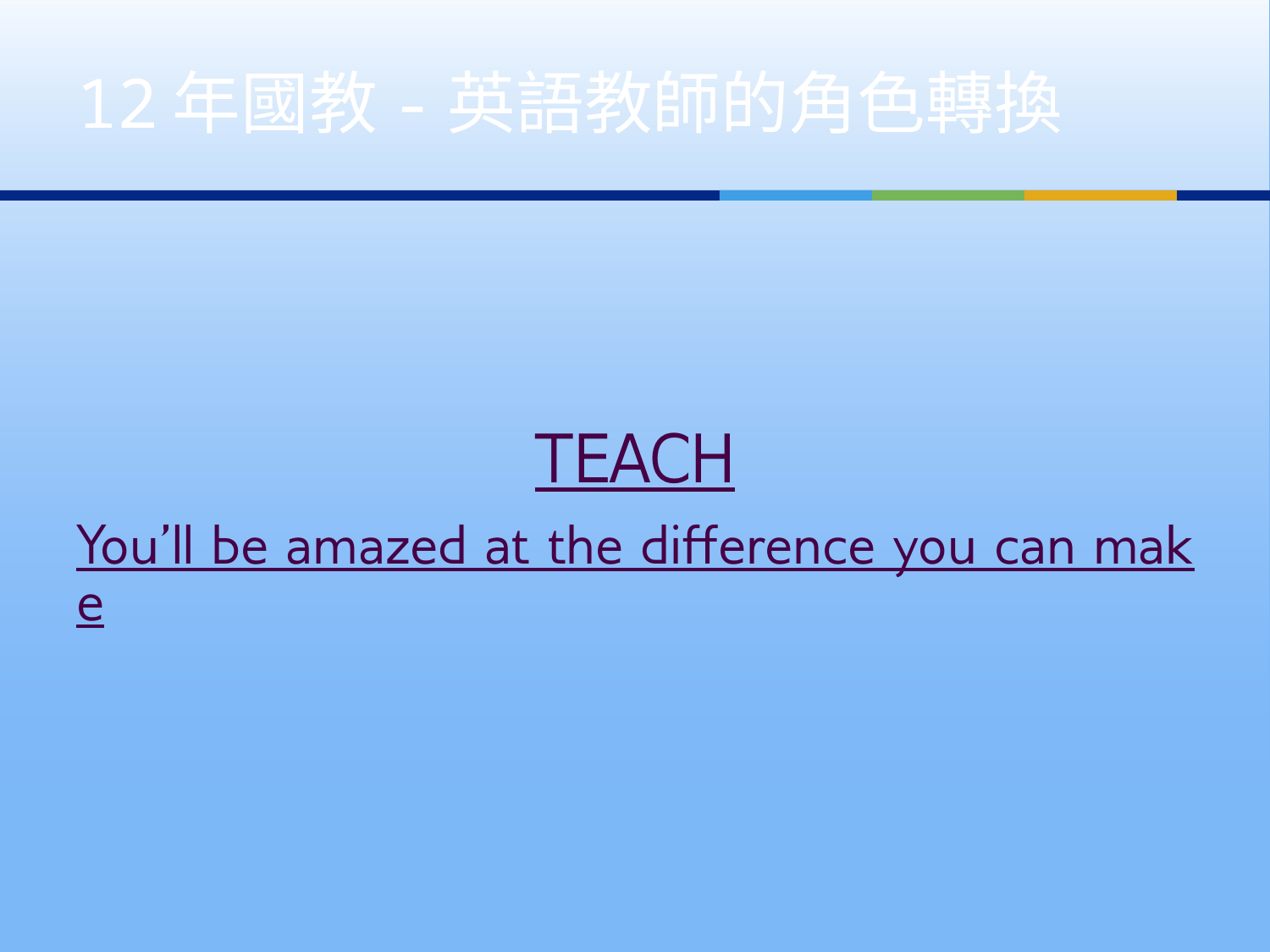

# 12年國教-英語教師的角色轉換

TEACH
You’ll be amazed at the difference you can make